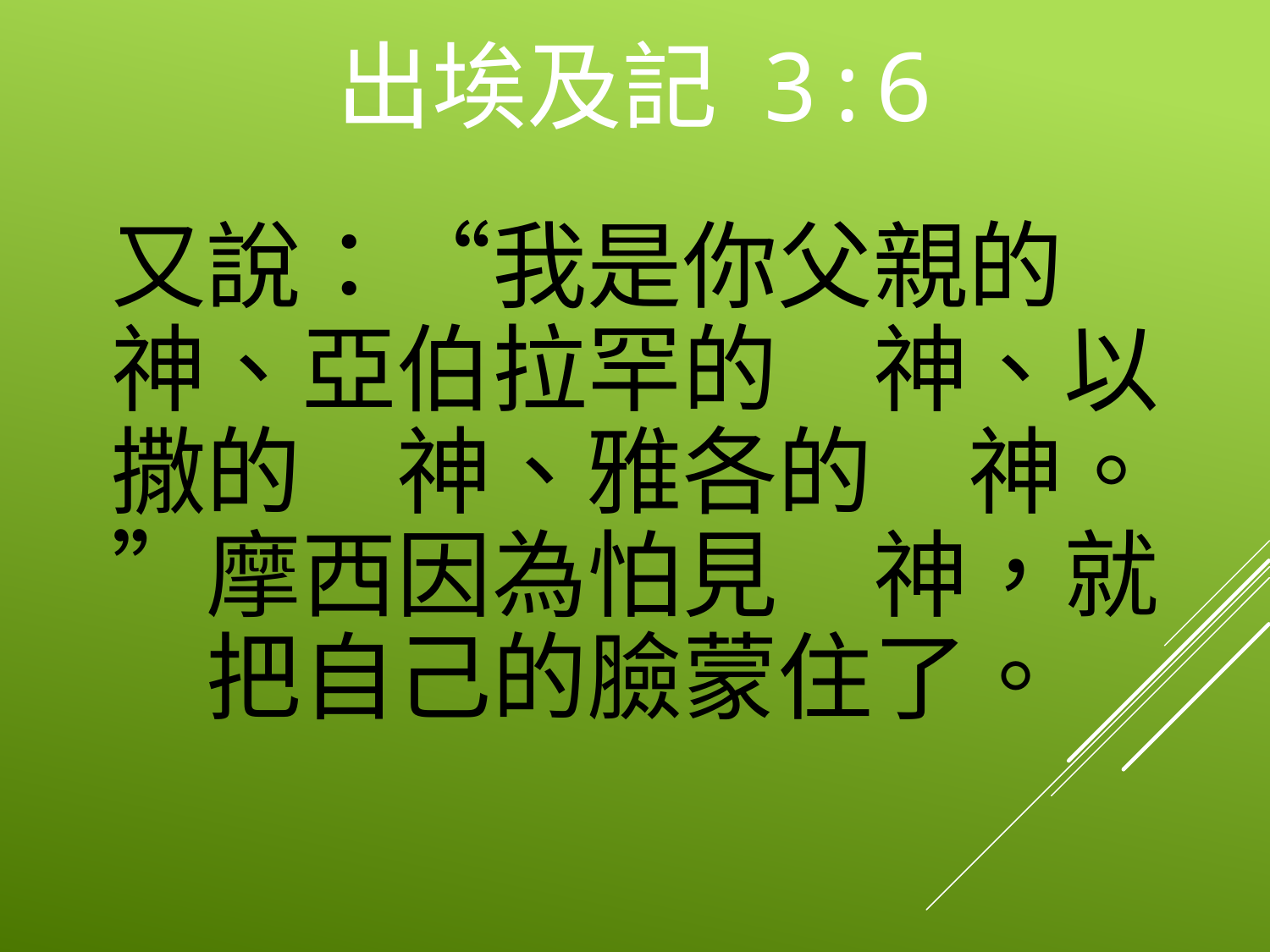

# 出埃及記 3:6
又說：“我是你父親的　神、亞伯拉罕的　神、以撒的　神、雅各的　神。”摩西因為怕見　神，就把自己的臉蒙住了。